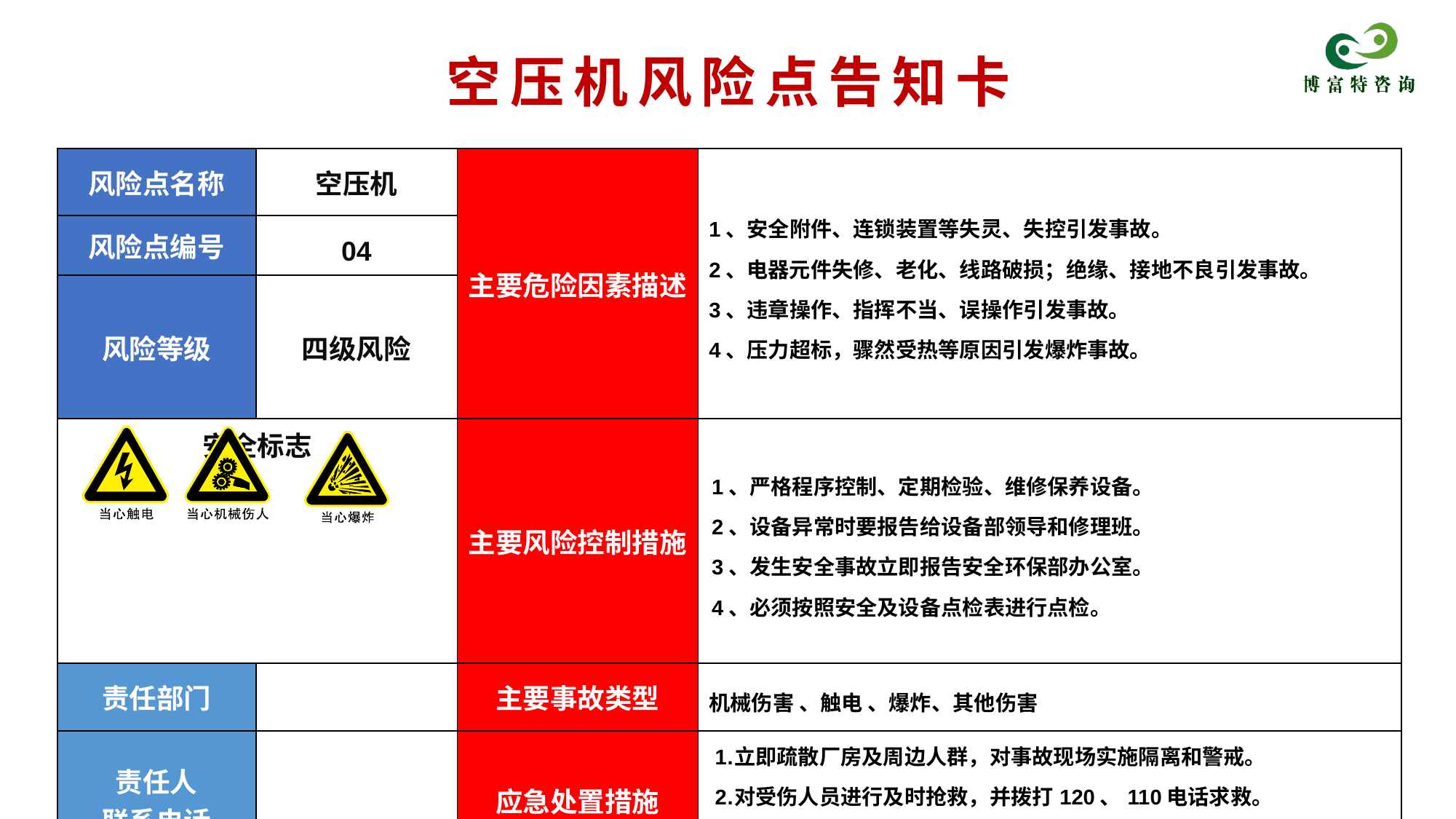

空压机风险点告知卡
| 风险点名称 | 空压机 | 主要危险因素描述 | 1、安全附件、连锁装置等失灵、失控引发事故。 2、电器元件失修、老化、线路破损；绝缘、接地不良引发事故。 3、违章操作、指挥不当、误操作引发事故。 4、压力超标，骤然受热等原因引发爆炸事故。 |
| --- | --- | --- | --- |
| 风险点编号 | 04 |  |  |
| 风险等级 | 四级风险 |  |  |
| 安全标志 |  | 主要风险控制措施 | 1、严格程序控制、定期检验、维修保养设备。 2、设备异常时要报告给设备部领导和修理班。 3、发生安全事故立即报告安全环保部办公室。 4、必须按照安全及设备点检表进行点检。 |
| 责任部门 |  | 主要事故类型 | 机械伤害 、触电 、爆炸、其他伤害 |
| 责任人 联系电话 |  | 应急处置措施 | 立即疏散厂房及周边人群，对事故现场实施隔离和警戒。 对受伤人员进行及时抢救，并拨打120、110电话求救。 现场发现事故人员立即根据企业制订的《生产安全事故应急救援预案》规定的流程向企业相关管理人员进行事故报告。 |